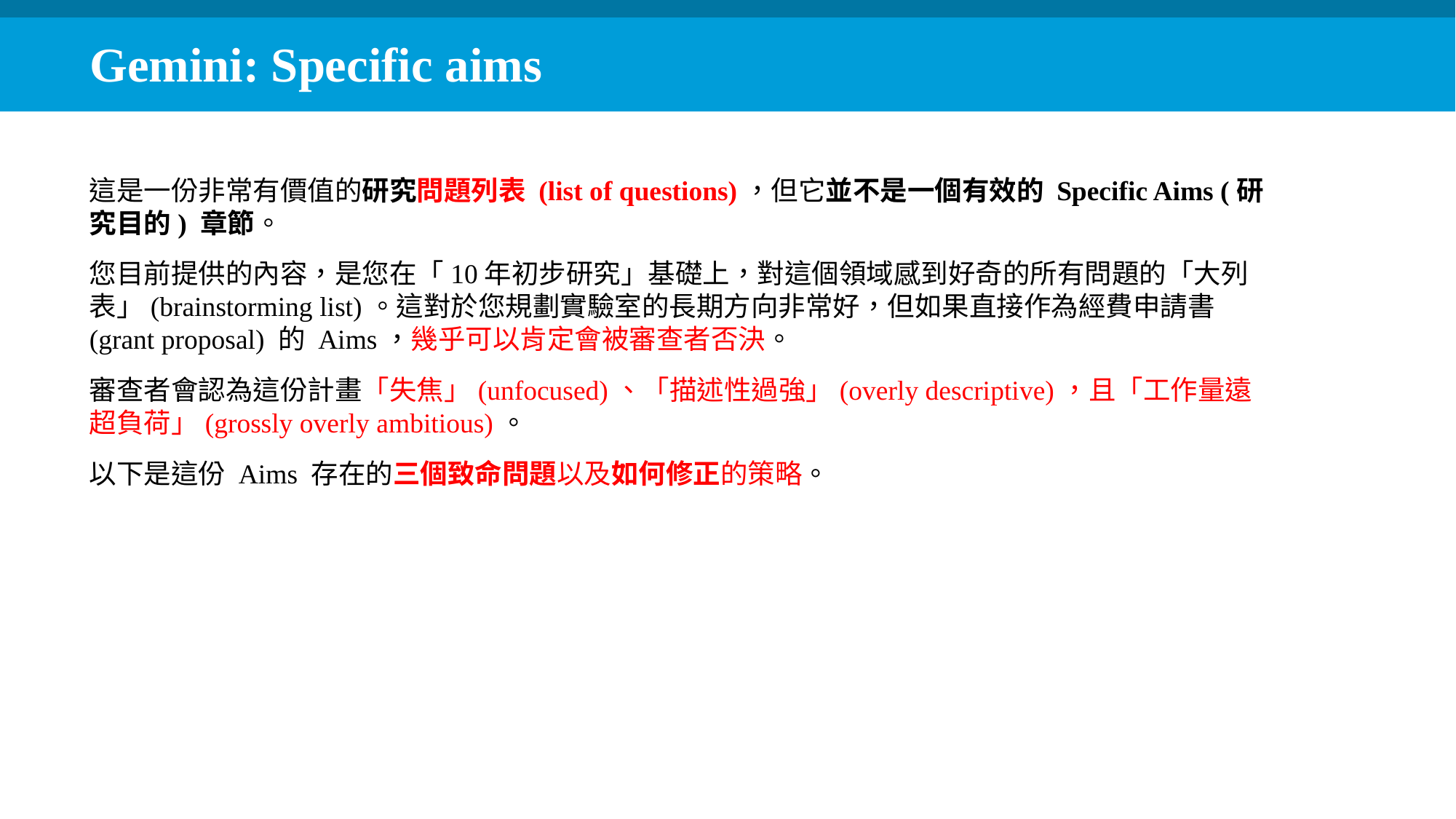

Gemini: Specific aims
這是一份非常有價值的研究問題列表 (list of questions)，但它並不是一個有效的 Specific Aims (研究目的) 章節。
您目前提供的內容，是您在「10年初步研究」基礎上，對這個領域感到好奇的所有問題的「大列表」(brainstorming list)。這對於您規劃實驗室的長期方向非常好，但如果直接作為經費申請書 (grant proposal) 的 Aims，幾乎可以肯定會被審查者否決。
審查者會認為這份計畫「失焦」(unfocused)、「描述性過強」(overly descriptive)，且「工作量遠超負荷」(grossly overly ambitious)。
以下是這份 Aims 存在的三個致命問題以及如何修正的策略。